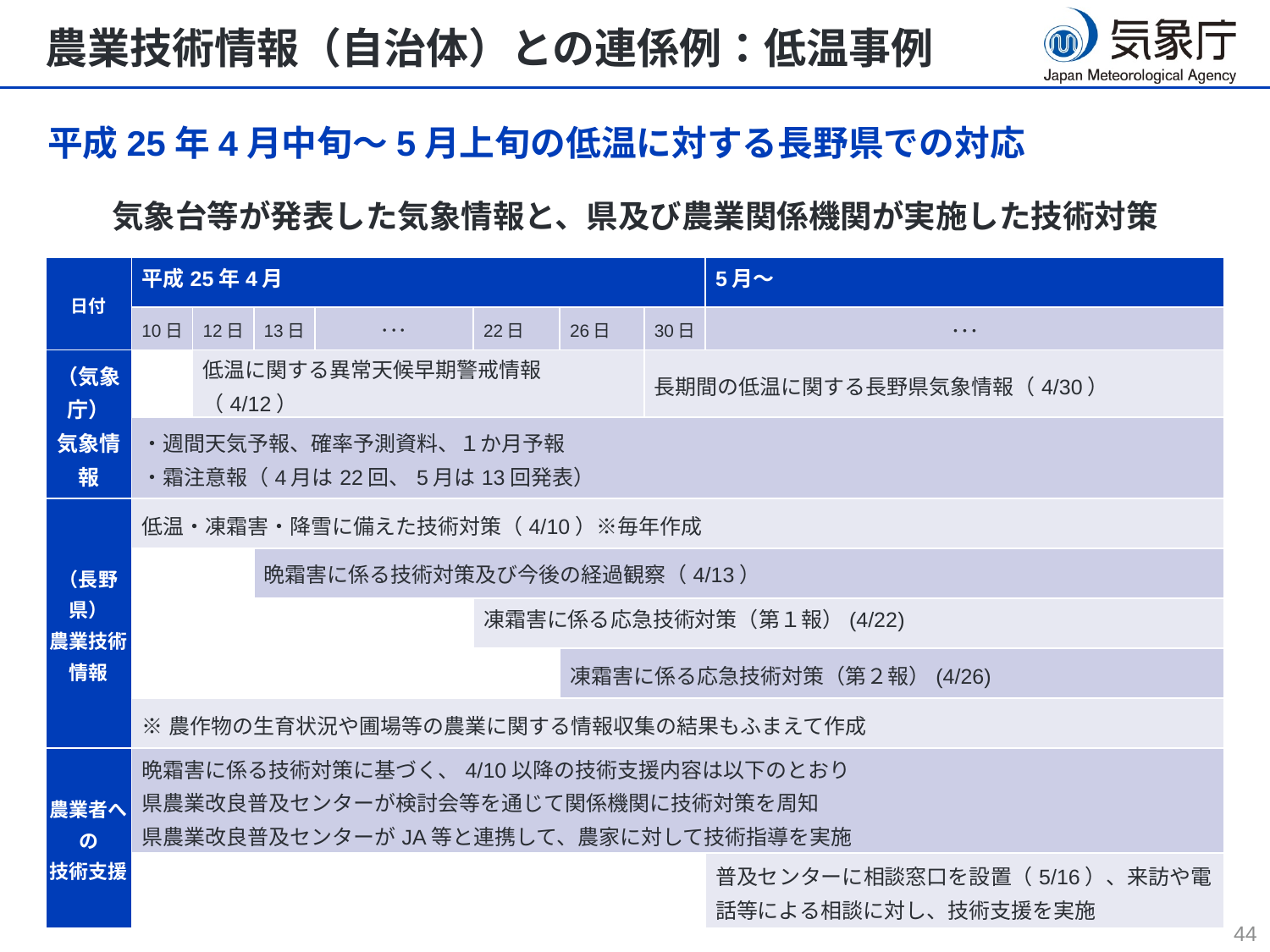

# 農業技術情報（自治体）との連係例：低温事例
平成25年4月中旬～5月上旬の低温に対する長野県での対応
気象台等が発表した気象情報と、県及び農業関係機関が実施した技術対策
| 日付 | 平成25年4月 |  |  |  |  |  |  | 5月～ |
| --- | --- | --- | --- | --- | --- | --- | --- | --- |
|  | 10日 | 12日 | 13日 | ･･･ | 22日 | 26日 | 30日 | ･･･ |
| （気象庁） 気象情報 |  | 低温に関する異常天候早期警戒情報（4/12） |  |  |  |  | 長期間の低温に関する長野県気象情報（4/30） |  |
|  | ・週間天気予報、確率予測資料、１か月予報 ・霜注意報（4月は22回、5月は13回発表） |  |  |  |  |  |  |  |
| （長野県） 農業技術情報 | 低温・凍霜害・降雪に備えた技術対策（4/10）※毎年作成 |  |  |  |  |  |  |  |
|  |  |  | 晩霜害に係る技術対策及び今後の経過観察（4/13） |  |  |  |  |  |
|  |  |  |  |  | 凍霜害に係る応急技術対策（第１報）(4/22) |  |  |  |
|  |  |  |  |  |  | 凍霜害に係る応急技術対策（第２報）(4/26) |  |  |
|  | ※農作物の生育状況や圃場等の農業に関する情報収集の結果もふまえて作成 |  |  |  |  |  |  |  |
| 農業者への 技術支援 | 晩霜害に係る技術対策に基づく、4/10以降の技術支援内容は以下のとおり 県農業改良普及センターが検討会等を通じて関係機関に技術対策を周知 県農業改良普及センターがJA等と連携して、農家に対して技術指導を実施 |  |  |  |  |  |  |  |
|  |  |  |  |  |  |  |  | 普及センターに相談窓口を設置（5/16）、来訪や電話等による相談に対し、技術支援を実施 |
44